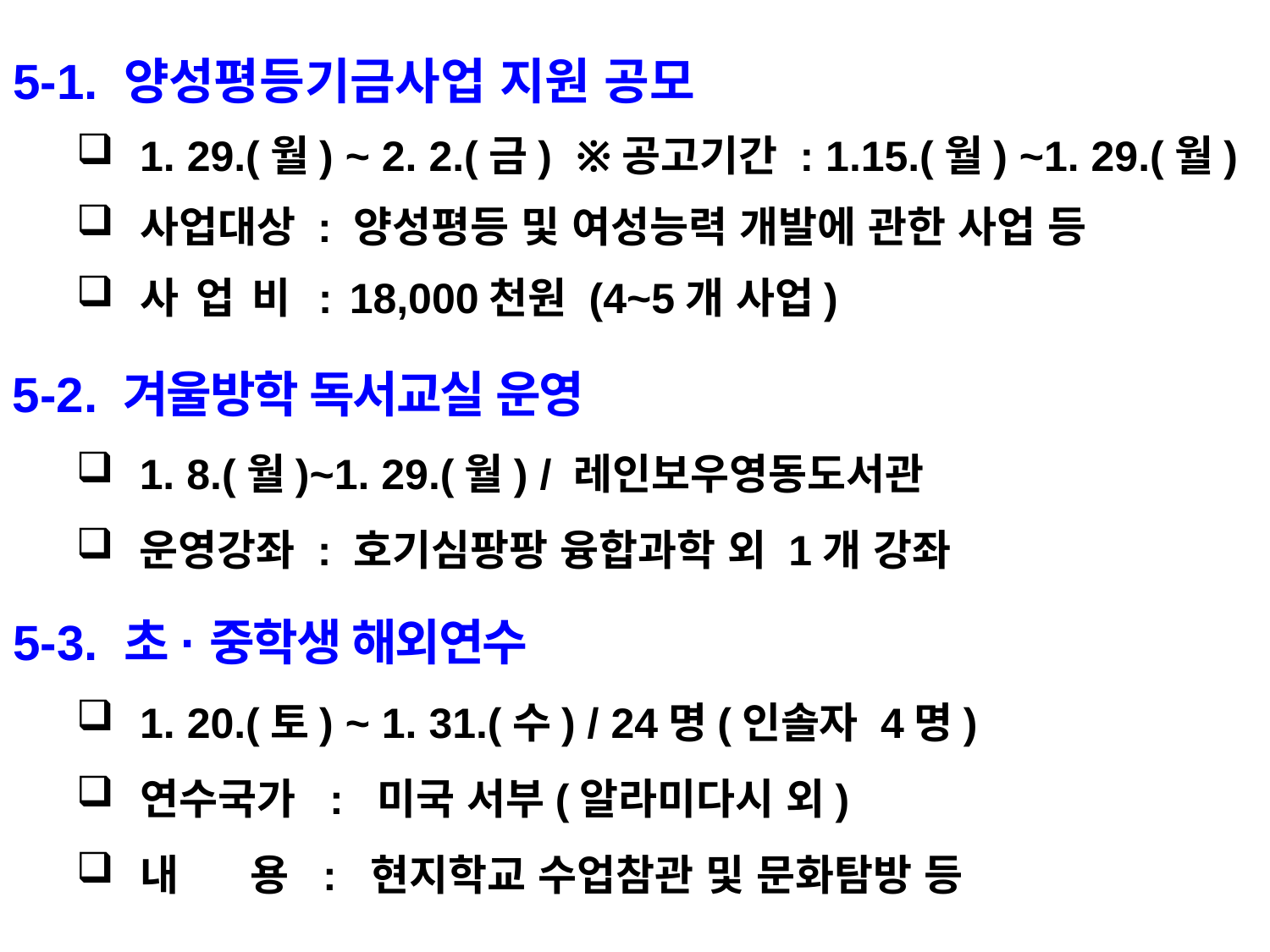

5-1. 양성평등기금사업 지원 공모
1. 29.(월) ~ 2. 2.(금)  ※공고기간 : 1.15.(월) ~1. 29.(월)
사업대상 : 양성평등 및 여성능력 개발에 관한 사업 등
사 업 비 : 18,000천원 (4~5개 사업)
5-2. 겨울방학 독서교실 운영
1. 8.(월)~1. 29.(월) / 레인보우영동도서관
운영강좌 : 호기심팡팡 융합과학 외 1개 강좌

5-3. 초·중학생 해외연수
1. 20.(토) ~ 1. 31.(수) / 24명(인솔자 4명)
연수국가  :  미국 서부(알라미다시 외)
내      용  :  현지학교 수업참관 및 문화탐방 등